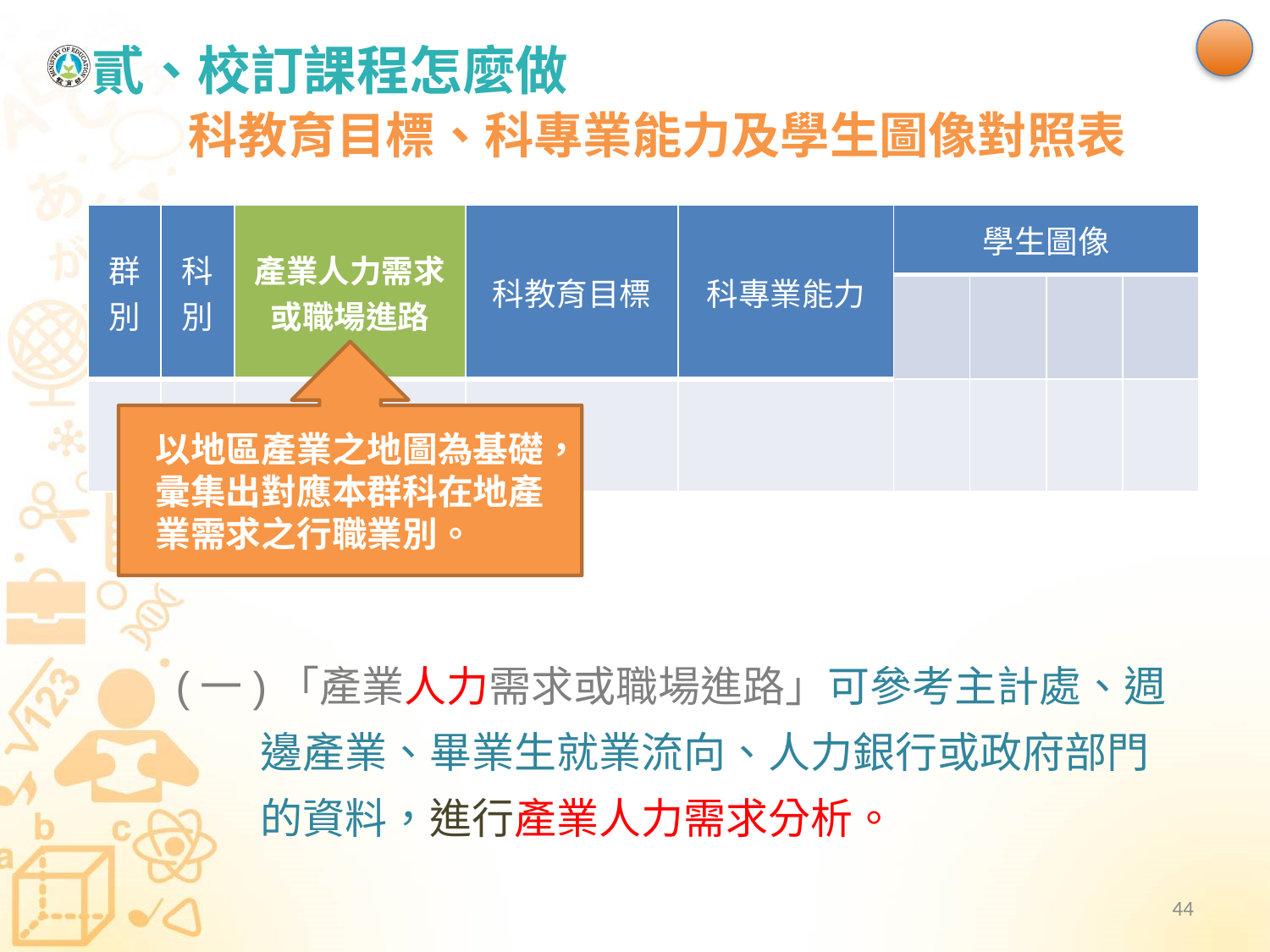

# 貳、校訂課程怎麼做 科教育目標、科專業能力及學生圖像對照表
| 群別 | 科別 | 產業人力需求 或職場進路 | 科教育目標 | 科專業能力 | 學生圖像 |  |  |  |
| --- | --- | --- | --- | --- | --- | --- | --- | --- |
|  |  |  |  |  |  |  |  |  |
|  |  |  |  |  |  |  |  |  |

以地區產業之地圖為基礎，彚集出對應本群科在地產業需求之行職業別。
(一)「產業人力需求或職場進路」可參考主計處、週
　　邊產業、畢業生就業流向、人力銀行或政府部門
　　的資料，進行產業人力需求分析。
44